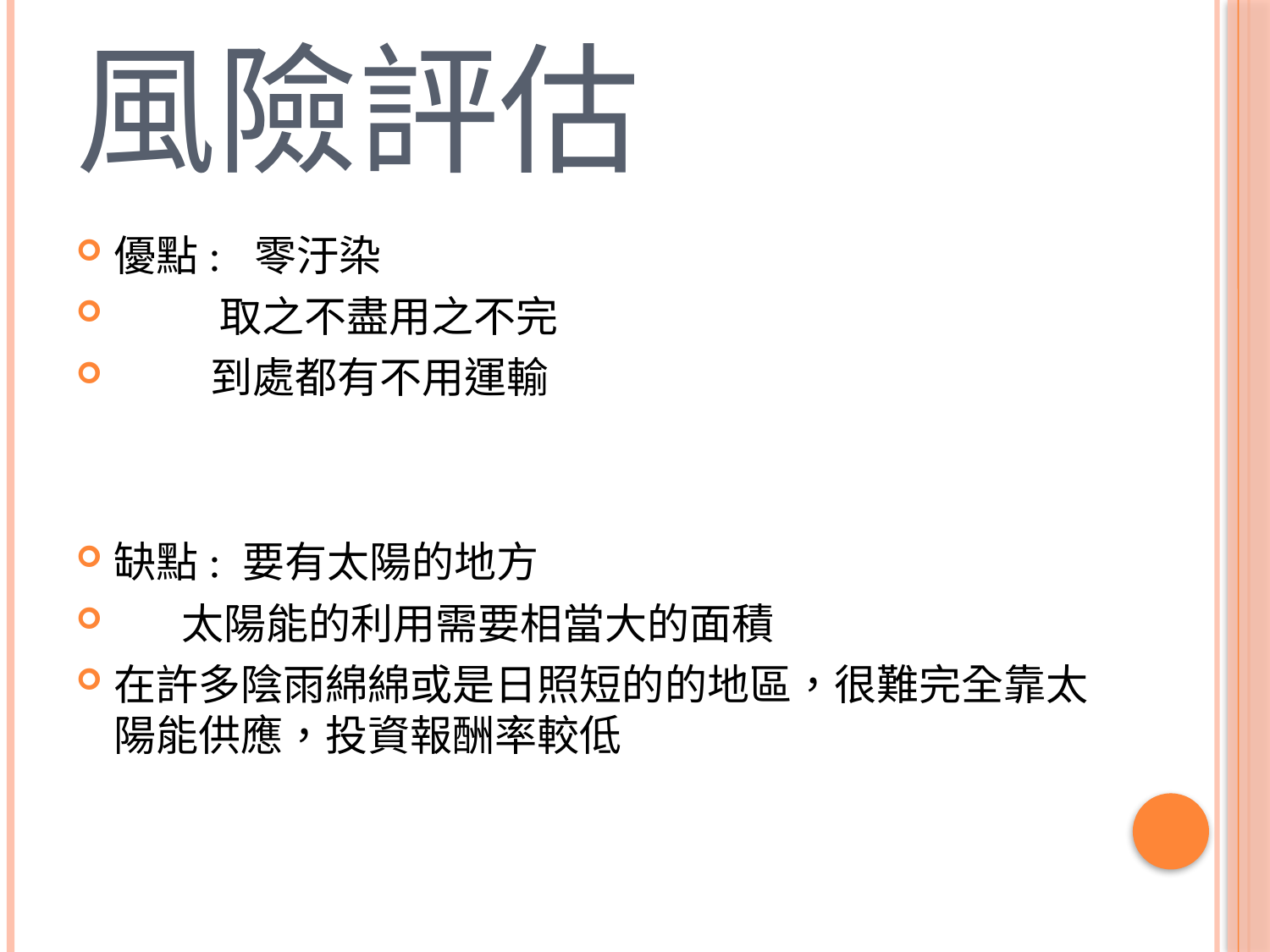

# 風險評估
優點:  零汙染
          取之不盡用之不完
         到處都有不用運輸

缺點: 要有太陽的地方
      太陽能的利用需要相當大的面積
在許多陰雨綿綿或是日照短的的地區，很難完全靠太陽能供應，投資報酬率較低